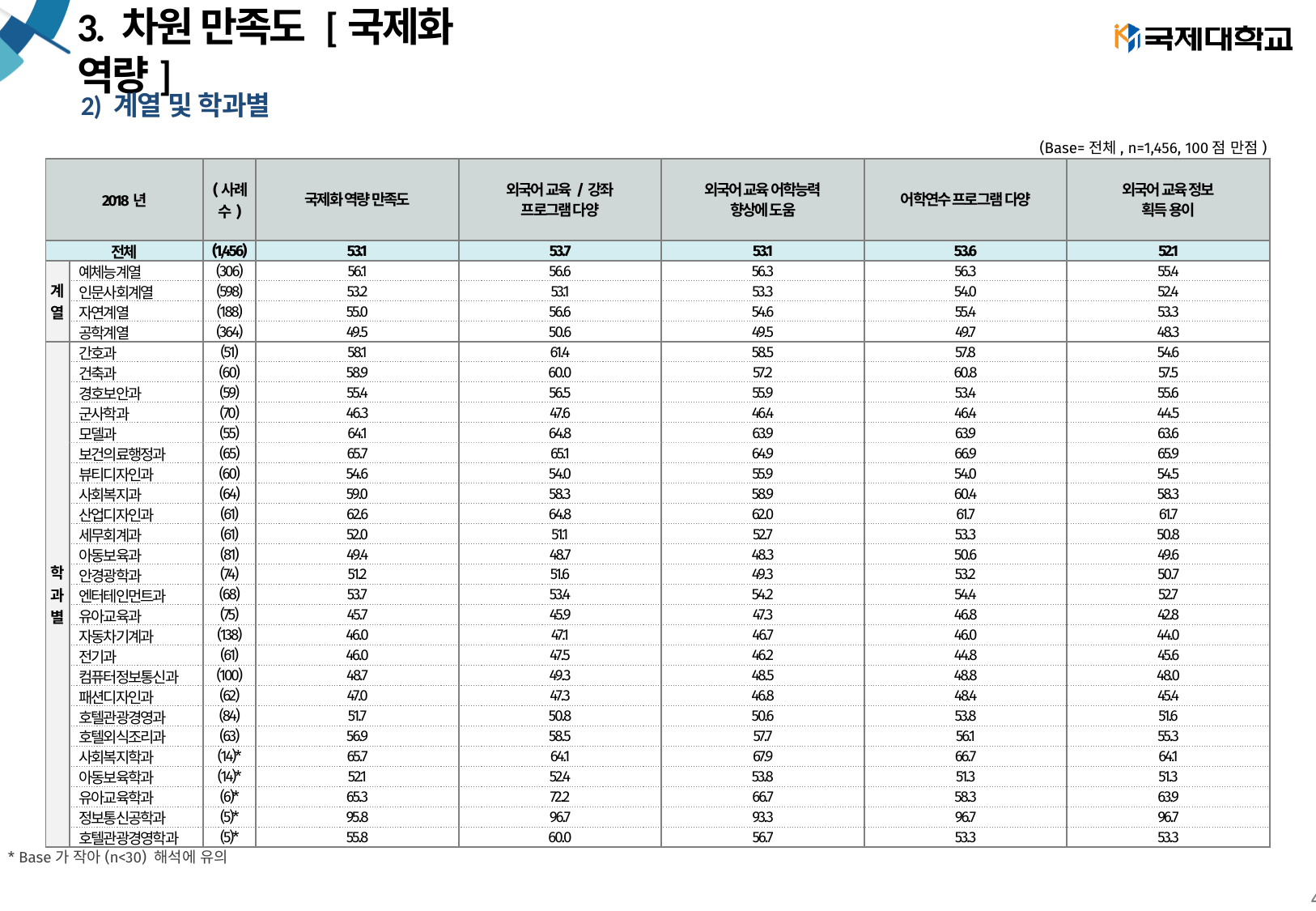

# 3. 차원 만족도 [국제화 역량]
2) 계열 및 학과별
(Base=전체, n=1,456, 100점 만점)
| 2018년 |  | (사례수) | 국제화 역량 만족도 | 외국어 교육/강좌 프로그램 다양 | 외국어 교육 어학능력 향상에 도움 | 어학연수 프로그램 다양 | 외국어 교육 정보 획득 용이 |
| --- | --- | --- | --- | --- | --- | --- | --- |
| 전체 |  | (1,456) | 53.1 | 53.7 | 53.1 | 53.6 | 52.1 |
| 계 열 | 예체능계열 | (306) | 56.1 | 56.6 | 56.3 | 56.3 | 55.4 |
|  | 인문사회계열 | (598) | 53.2 | 53.1 | 53.3 | 54.0 | 52.4 |
|  | 자연계열 | (188) | 55.0 | 56.6 | 54.6 | 55.4 | 53.3 |
|  | 공학계열 | (364) | 49.5 | 50.6 | 49.5 | 49.7 | 48.3 |
| 학 과 별 | 간호과 | (51) | 58.1 | 61.4 | 58.5 | 57.8 | 54.6 |
|  | 건축과 | (60) | 58.9 | 60.0 | 57.2 | 60.8 | 57.5 |
|  | 경호보안과 | (59) | 55.4 | 56.5 | 55.9 | 53.4 | 55.6 |
|  | 군사학과 | (70) | 46.3 | 47.6 | 46.4 | 46.4 | 44.5 |
|  | 모델과 | (55) | 64.1 | 64.8 | 63.9 | 63.9 | 63.6 |
|  | 보건의료행정과 | (65) | 65.7 | 65.1 | 64.9 | 66.9 | 65.9 |
|  | 뷰티디자인과 | (60) | 54.6 | 54.0 | 55.9 | 54.0 | 54.5 |
|  | 사회복지과 | (64) | 59.0 | 58.3 | 58.9 | 60.4 | 58.3 |
|  | 산업디자인과 | (61) | 62.6 | 64.8 | 62.0 | 61.7 | 61.7 |
|  | 세무회계과 | (61) | 52.0 | 51.1 | 52.7 | 53.3 | 50.8 |
|  | 아동보육과 | (81) | 49.4 | 48.7 | 48.3 | 50.6 | 49.6 |
|  | 안경광학과 | (74) | 51.2 | 51.6 | 49.3 | 53.2 | 50.7 |
|  | 엔터테인먼트과 | (68) | 53.7 | 53.4 | 54.2 | 54.4 | 52.7 |
|  | 유아교육과 | (75) | 45.7 | 45.9 | 47.3 | 46.8 | 42.8 |
|  | 자동차기계과 | (138) | 46.0 | 47.1 | 46.7 | 46.0 | 44.0 |
|  | 전기과 | (61) | 46.0 | 47.5 | 46.2 | 44.8 | 45.6 |
|  | 컴퓨터정보통신과 | (100) | 48.7 | 49.3 | 48.5 | 48.8 | 48.0 |
|  | 패션디자인과 | (62) | 47.0 | 47.3 | 46.8 | 48.4 | 45.4 |
|  | 호텔관광경영과 | (84) | 51.7 | 50.8 | 50.6 | 53.8 | 51.6 |
|  | 호텔외식조리과 | (63) | 56.9 | 58.5 | 57.7 | 56.1 | 55.3 |
|  | 사회복지학과 | (14)\* | 65.7 | 64.1 | 67.9 | 66.7 | 64.1 |
|  | 아동보육학과 | (14)\* | 52.1 | 52.4 | 53.8 | 51.3 | 51.3 |
|  | 유아교육학과 | (6)\* | 65.3 | 72.2 | 66.7 | 58.3 | 63.9 |
|  | 정보통신공학과 | (5)\* | 95.8 | 96.7 | 93.3 | 96.7 | 96.7 |
|  | 호텔관광경영학과 | (5)\* | 55.8 | 60.0 | 56.7 | 53.3 | 53.3 |
* Base가 작아(n<30) 해석에 유의